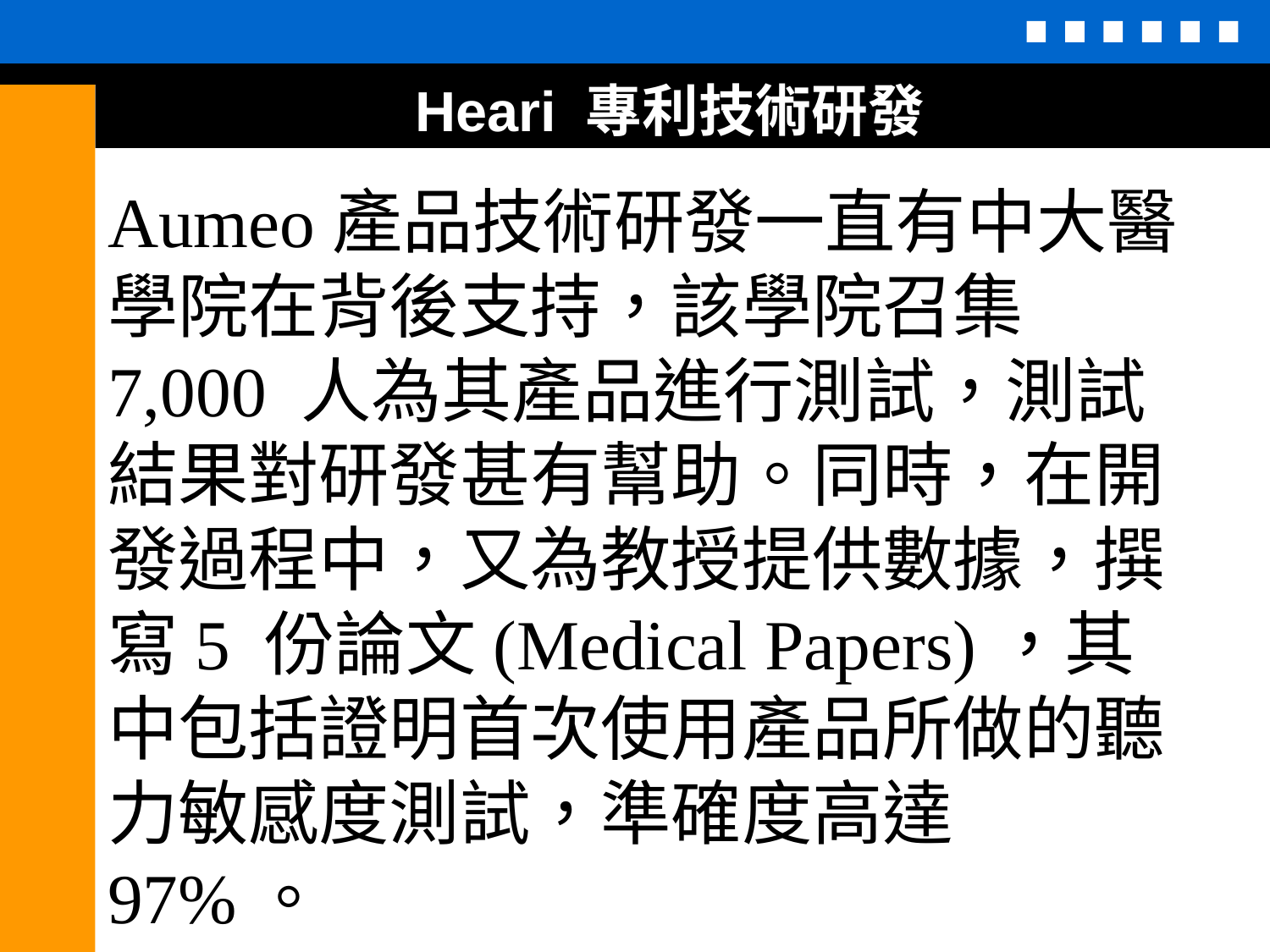

Heari 專利技術研發
Aumeo產品技術研發一直有中大醫學院在背後支持，該學院召集 7,000 人為其產品進行測試，測試結果對研發甚有幫助。同時，在開發過程中，又為教授提供數據，撰寫5 份論文(Medical Papers)，其中包括證明首次使用產品所做的聽力敏感度測試，準確度高達 97%。